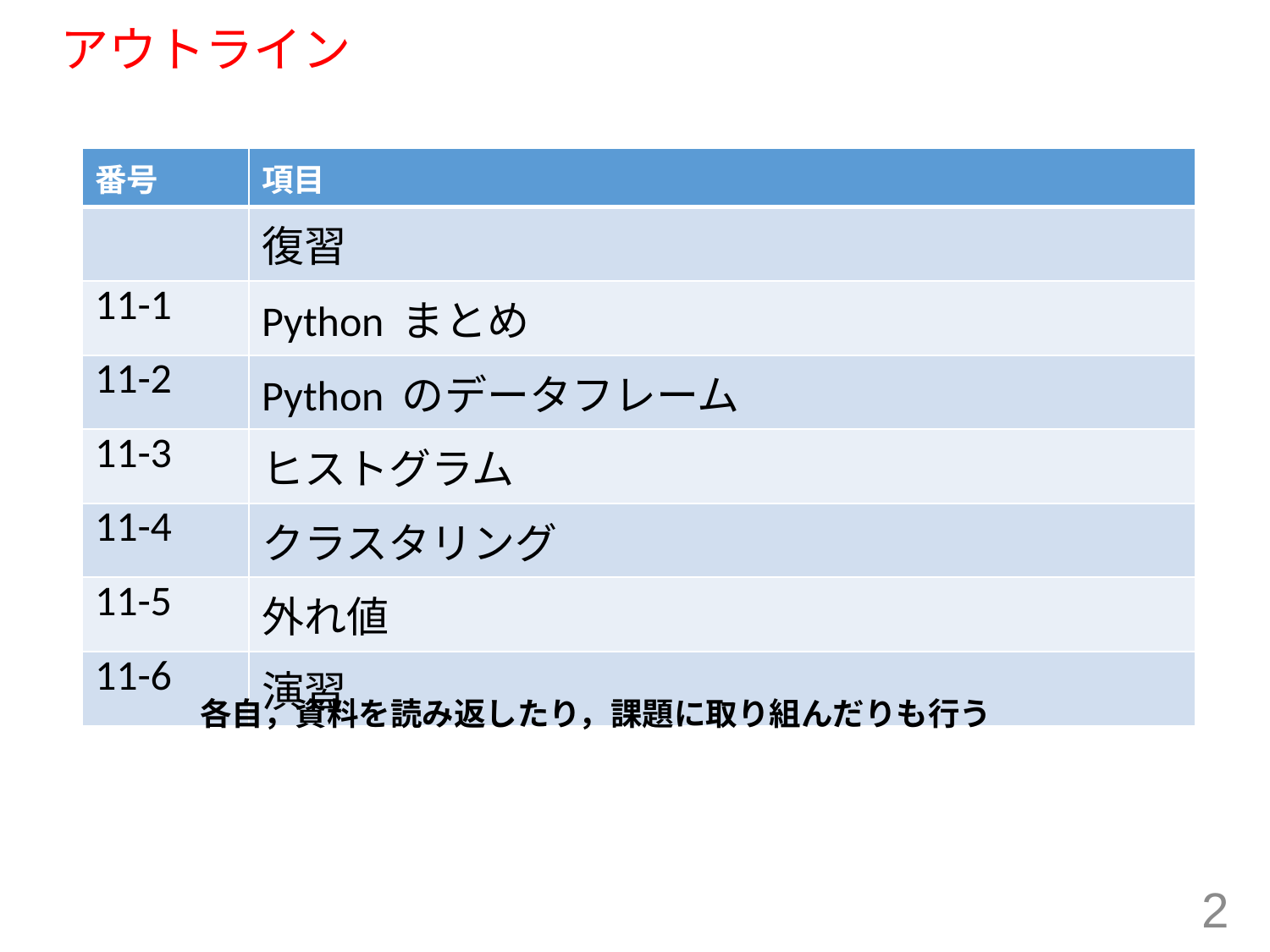

# アウトライン
| 番号 | 項目 |
| --- | --- |
|  | 復習 |
| 11-1 | Python まとめ |
| 11-2 | Python のデータフレーム |
| 11-3 | ヒストグラム |
| 11-4 | クラスタリング |
| 11-5 | 外れ値 |
| 11-6 | 演習 |

各自，資料を読み返したり，課題に取り組んだりも行う
2